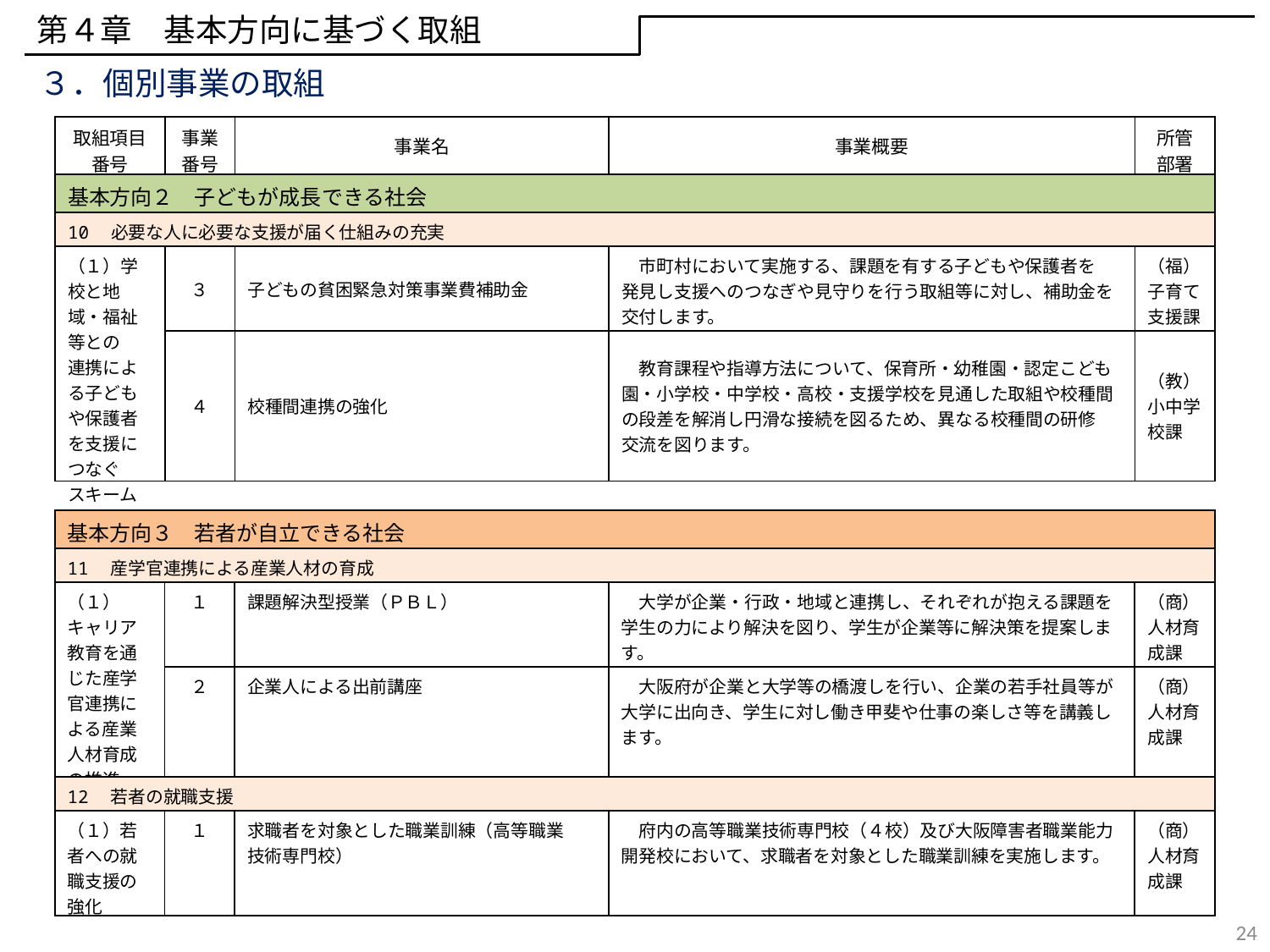

第４章　基本方向に基づく取組
３．個別事業の取組
| 取組項目 番号 | 事業 番号 | 事業名 | 事業概要 | 所管 部署 |
| --- | --- | --- | --- | --- |
| 基本方向２　子どもが成長できる社会 |  |  |  |  |
| 10　必要な人に必要な支援が届く仕組みの充実 |  |  |  |  |
| （１）学校と地域・福祉等との 連携による子どもや保護者を支援に つなぐ スキーム | ３ | 子どもの貧困緊急対策事業費補助金 | 市町村において実施する、課題を有する子どもや保護者を 発見し支援へのつなぎや見守りを行う取組等に対し、補助金を交付します。 | （福）子育て支援課 |
| （１）学校と地域・福祉等との連携による子どもや保護者を支援につなぐスキーム | ４ | 校種間連携の強化 | 教育課程や指導方法について、保育所・幼稚園・認定こども園・小学校・中学校・高校・支援学校を見通した取組や校種間の段差を解消し円滑な接続を図るため、異なる校種間の研修 交流を図ります。 | （教）小中学校課 |
| 基本方向３　若者が自立できる社会 |  |  |  |  |
| --- | --- | --- | --- | --- |
| 11　産学官連携による産業人材の育成 |  |  |  |  |
| （１）キャリア教育を通じた産学官連携による産業人材育成の推進 | １ | 課題解決型授業（ＰＢＬ） | 大学が企業・行政・地域と連携し、それぞれが抱える課題を学生の力により解決を図り、学生が企業等に解決策を提案します。 | （商）人材育成課 |
|  | ２ | 企業人による出前講座 | 大阪府が企業と大学等の橋渡しを行い、企業の若手社員等が大学に出向き、学生に対し働き甲斐や仕事の楽しさ等を講義します。 | （商）人材育成課 |
| 12　若者の就職支援 |  |  |  |  |
| （１）若者への就職支援の強化 | １ | 求職者を対象とした職業訓練（高等職業 技術専門校） | 府内の高等職業技術専門校（４校）及び大阪障害者職業能力開発校において、求職者を対象とした職業訓練を実施します。 | （商）人材育成課 |
24